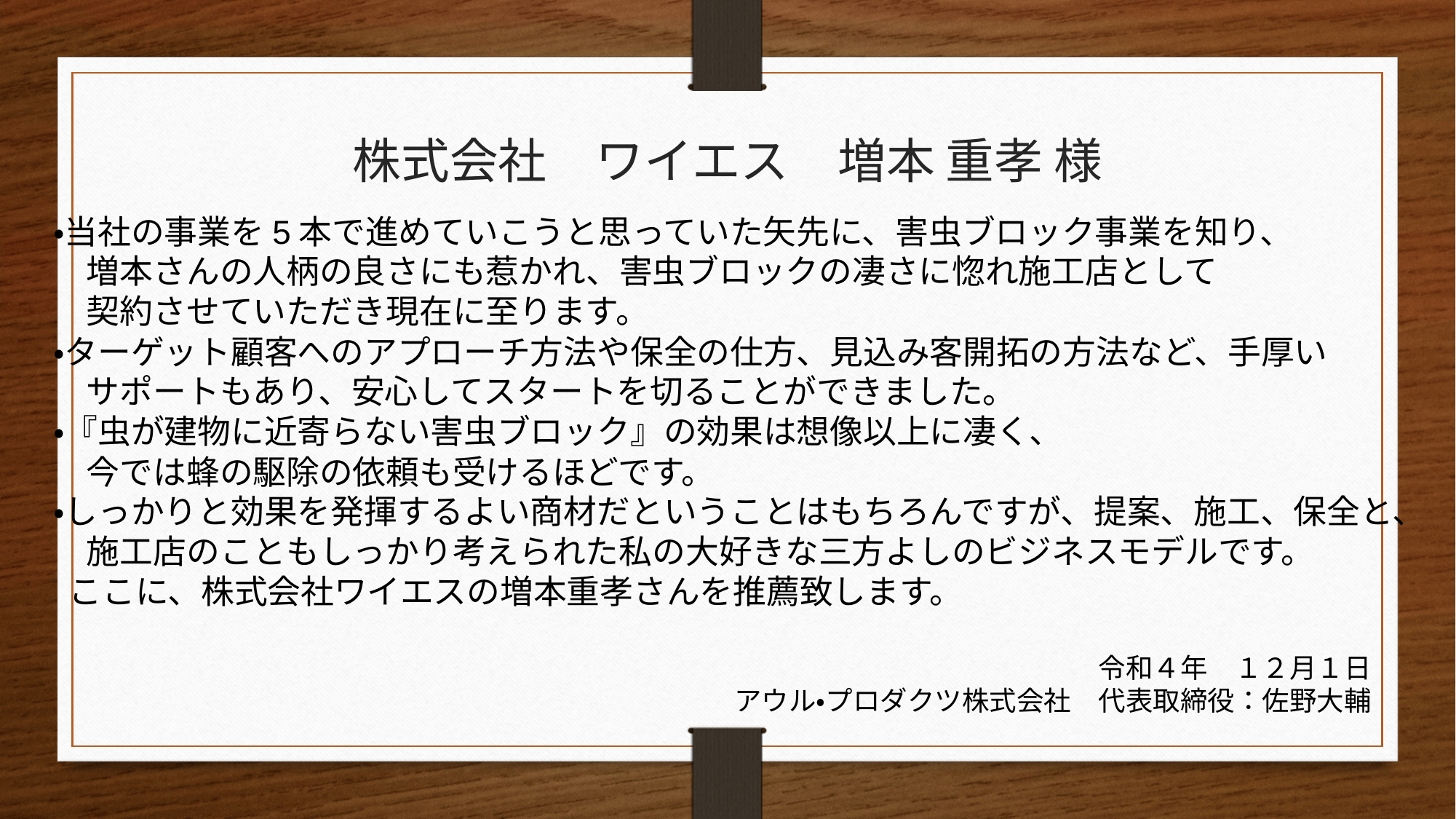

株式会社　ワイエス　増本 重孝 様
・当社の事業を5本で進めていこうと思っていた矢先に、害虫ブロック事業を知り、
　増本さんの人柄の良さにも惹かれ、害虫ブロックの凄さに惚れ施工店として
　契約させていただき現在に至ります。
・ターゲット顧客へのアプローチ方法や保全の仕方、見込み客開拓の方法など、手厚い
　サポートもあり、安心してスタートを切ることができました。
・『虫が建物に近寄らない害虫ブロック』の効果は想像以上に凄く、
　今では蜂の駆除の依頼も受けるほどです。
・しっかりと効果を発揮するよい商材だということはもちろんですが、提案、施工、保全と、
　施工店のこともしっかり考えられた私の大好きな三方よしのビジネスモデルです。
 ここに、株式会社ワイエスの増本重孝さんを推薦致します。
令和４年　１２月１日
アウル・プロダクツ株式会社　代表取締役：佐野大輔